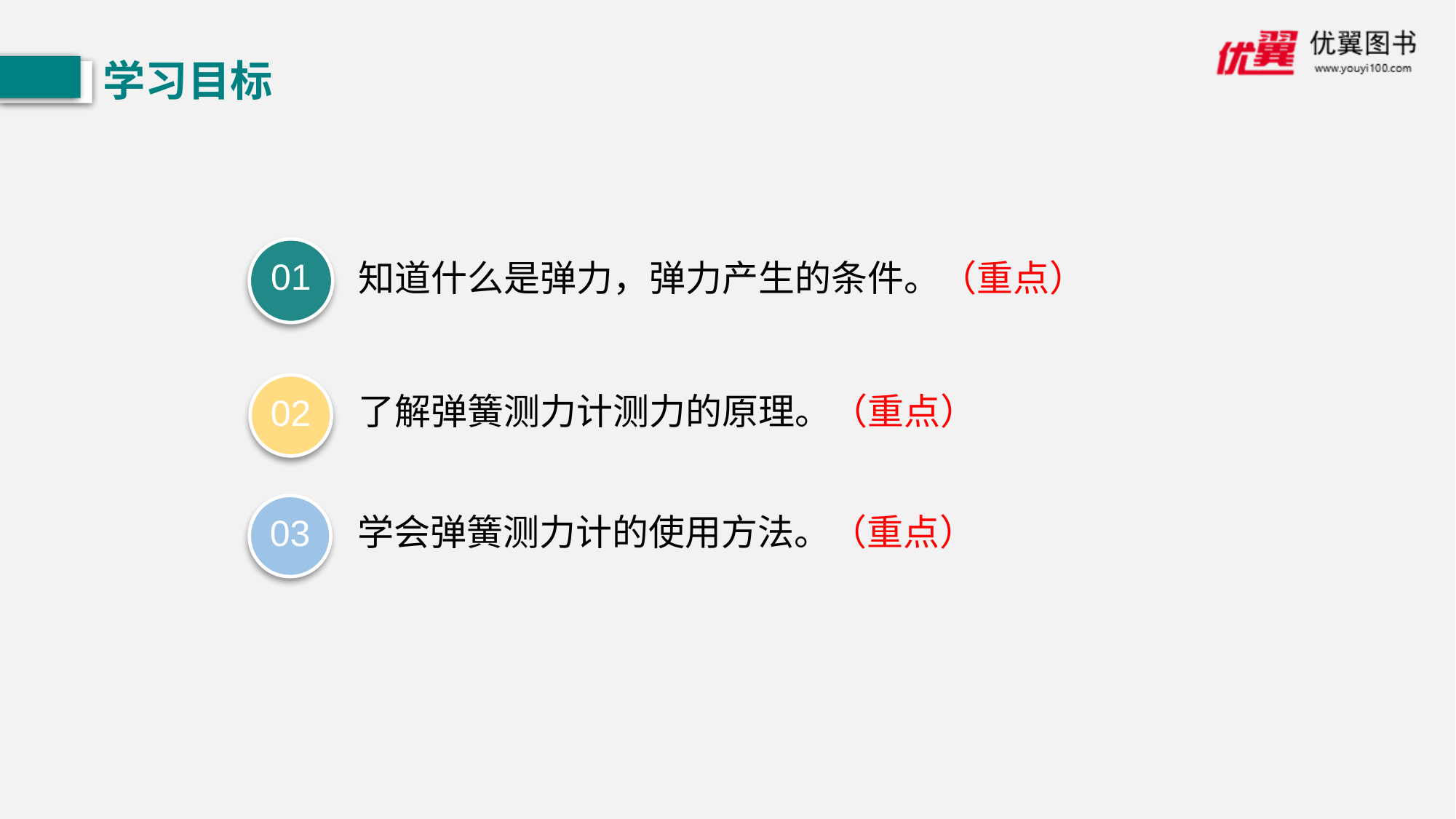

学习目标

01
知道什么是弹力，弹力产生的条件。（重点）

02
了解弹簧测力计测力的原理。（重点）

03
学会弹簧测力计的使用方法。（重点）